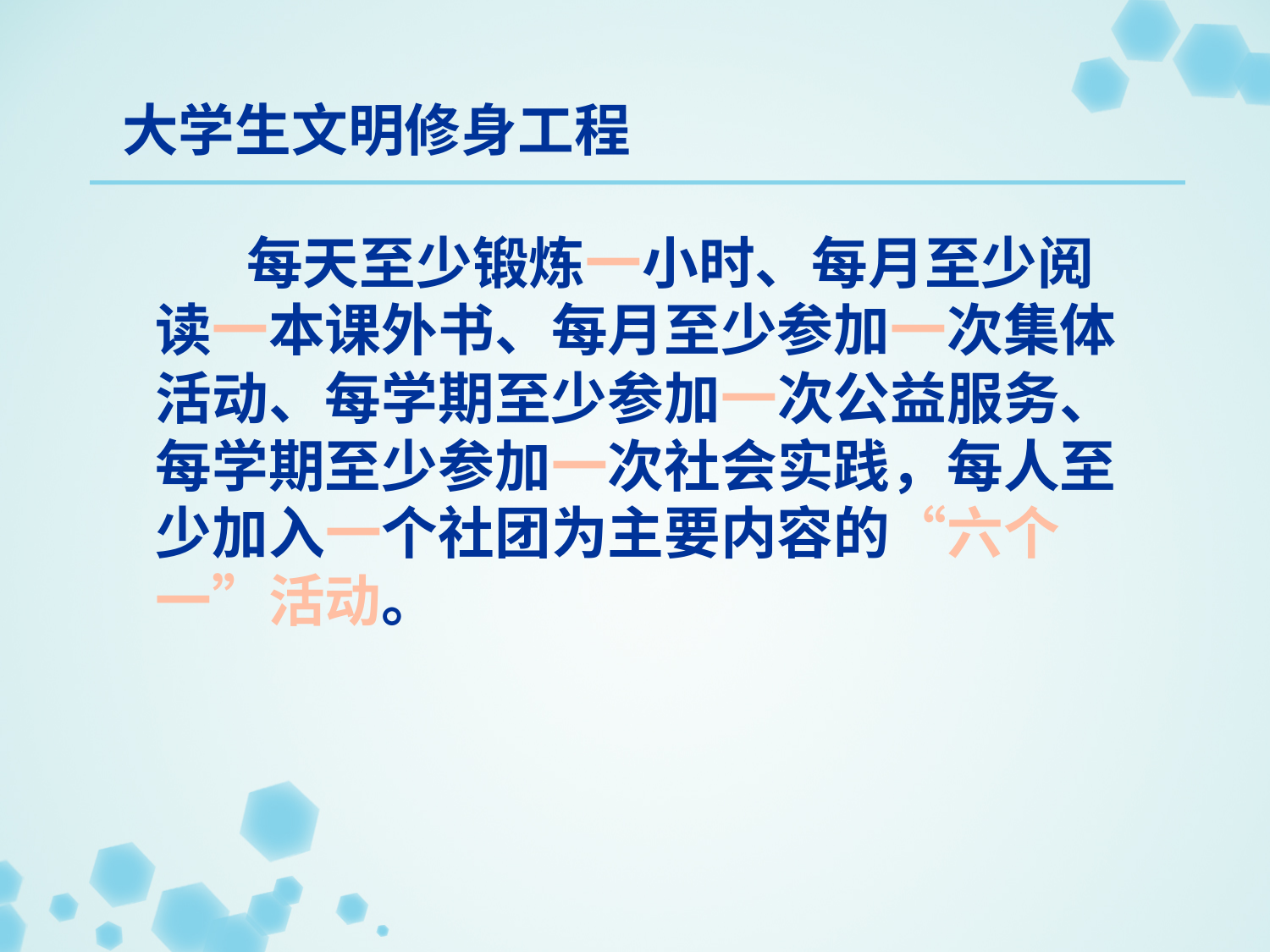

大学生文明修身工程
      每天至少锻炼一小时、每月至少阅读一本课外书、每月至少参加一次集体活动、每学期至少参加一次公益服务、每学期至少参加一次社会实践，每人至少加入一个社团为主要内容的“六个一”活动。